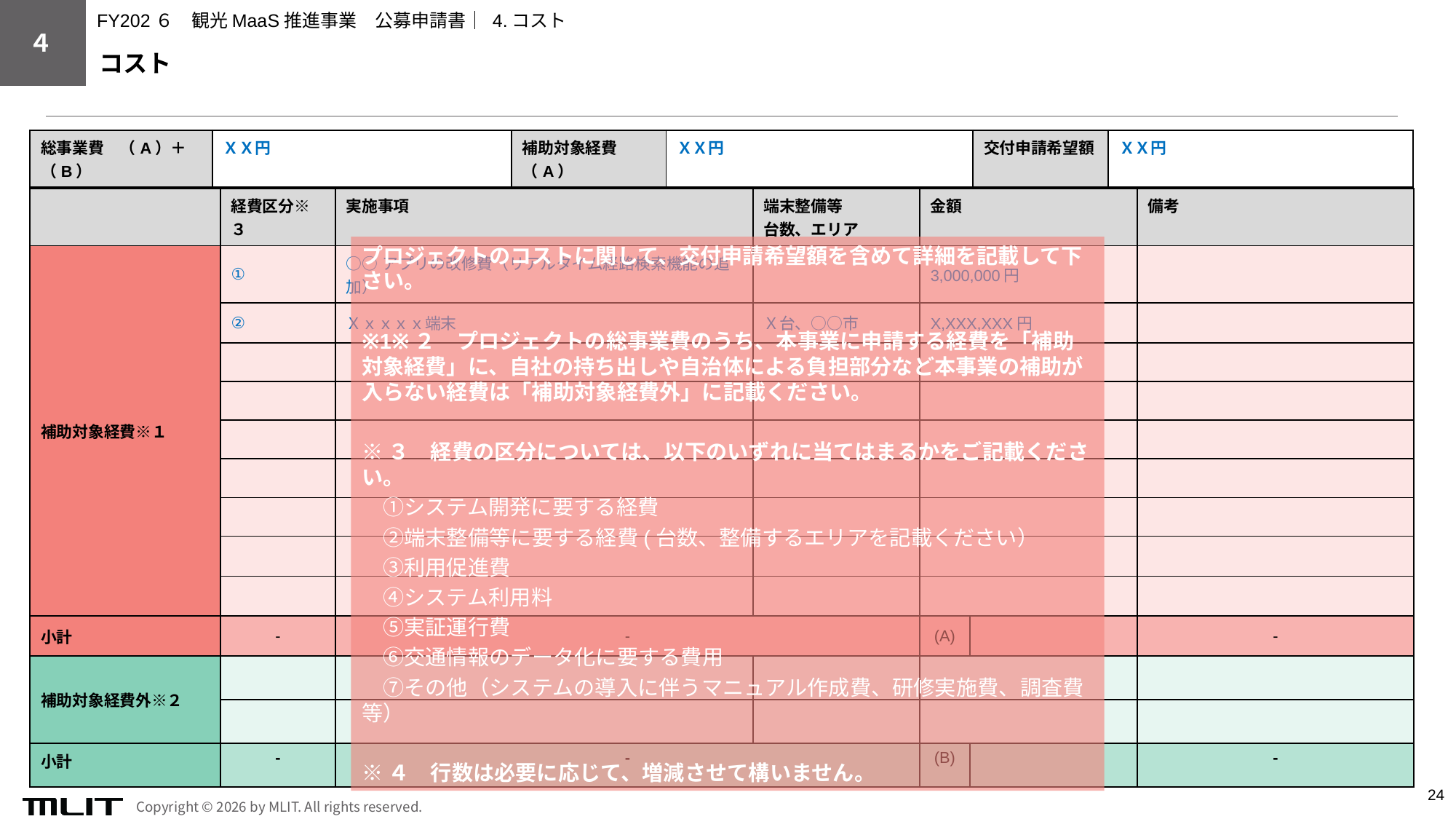

FY202６　観光MaaS推進事業　公募申請書│ 4.コスト
４
コスト

| 総事業費　（A）＋（B） | ＸＸ円 | 補助対象経費（A） | ＸＸ円 | 交付申請希望額 | ＸＸ円 |
| --- | --- | --- | --- | --- | --- |
|  | 経費区分※３ | 実施事項 | 端末整備等 台数、エリア | 金額 |  | 備考 |
| --- | --- | --- | --- | --- | --- | --- |
| 補助対象経費※１ | ① | ○○アプリの改修費（リアルタイム経路検索機能の追加） |  | 3,000,000円 |  |  |
|  | ② | Ｘｘｘｘｘ端末 | Ｘ台、○○市 | X,XXX,XXX円 |  |  |
|  |  |  |  |  |  |  |
|  |  |  |  |  |  |  |
|  |  |  |  |  |  |  |
|  |  |  |  |  |  |  |
|  |  |  |  |  |  |  |
|  |  |  |  |  |  |  |
|  |  |  |  |  |  |  |
| 小計 | - | - |  | (A) |  | - |
| 補助対象経費外※２ |  |  |  |  |  |  |
|  |  |  |  |  |  |  |
| 小計 | - | - |  | (B) |  | - |
プロジェクトのコストに関して、交付申請希望額を含めて詳細を記載して下さい。

※1※２　プロジェクトの総事業費のうち、本事業に申請する経費を「補助対象経費」に、自社の持ち出しや自治体による負担部分など本事業の補助が入らない経費は「補助対象経費外」に記載ください。

※３　経費の区分については、以下のいずれに当てはまるかをご記載ください。
　①システム開発に要する経費
　②端末整備等に要する経費(台数、整備するエリアを記載ください）
　③利用促進費
　④システム利用料
　⑤実証運行費
　⑥交通情報のデータ化に要する費用
　⑦その他（システムの導入に伴うマニュアル作成費、研修実施費、調査費等）

※４　行数は必要に応じて、増減させて構いません。
24